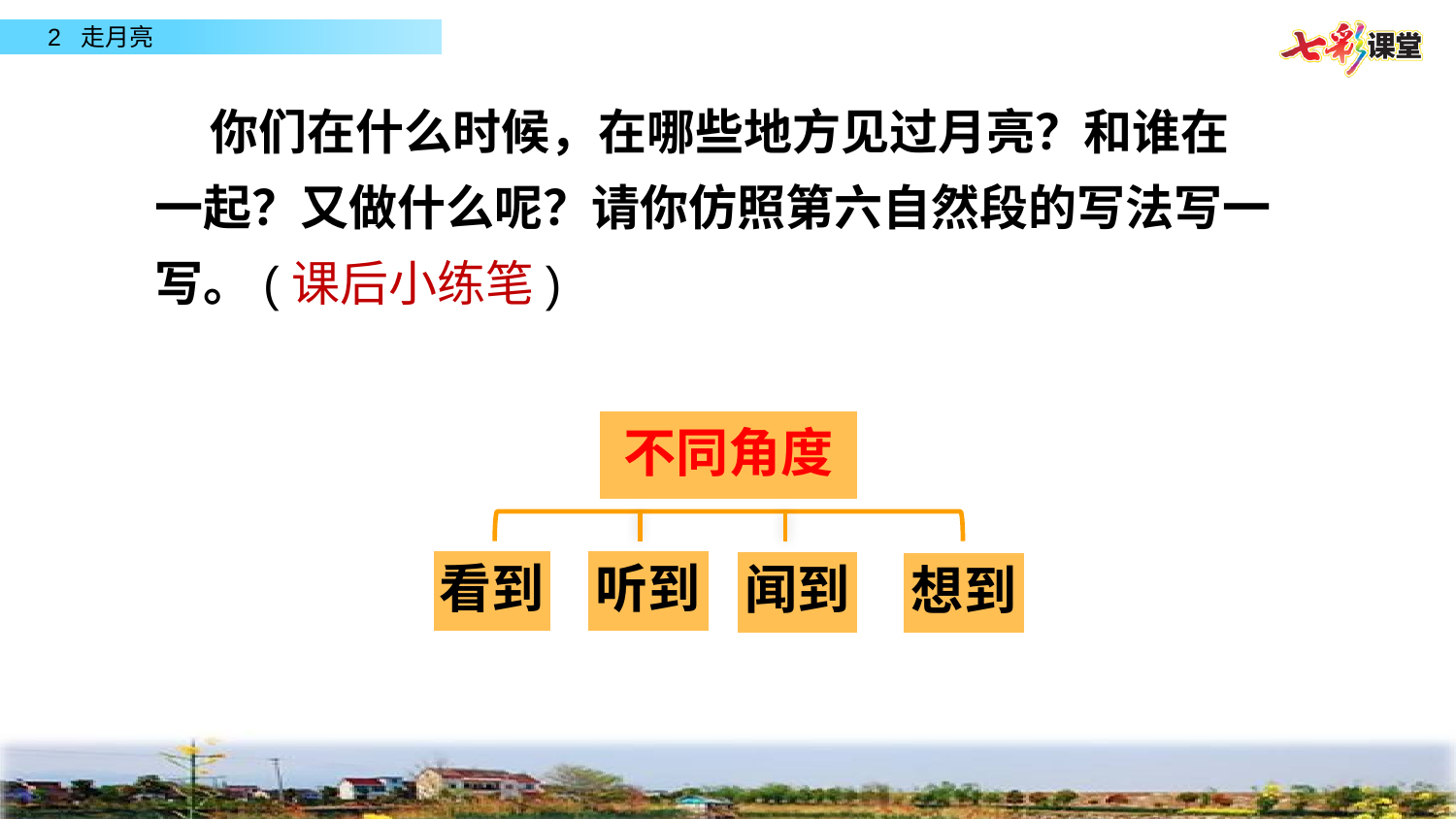

你们在什么时候，在哪些地方见过月亮？和谁在一起？又做什么呢？请你仿照第六自然段的写法写一写。(课后小练笔)

不同角度
看到
听到
闻到
想到